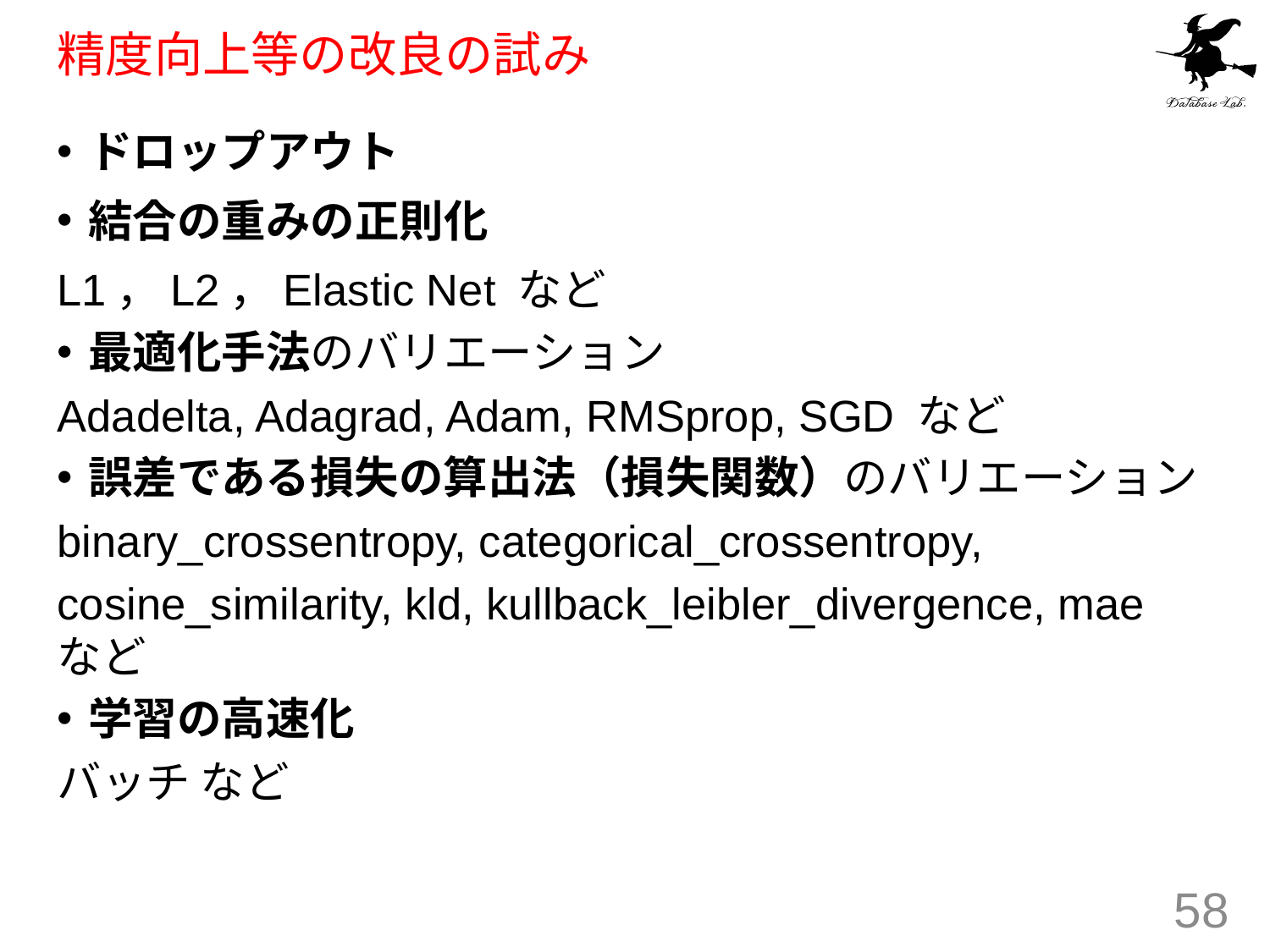

# 精度向上等の改良の試み
ドロップアウト
結合の重みの正則化
L1，L2，Elastic Net など
最適化手法のバリエーション
Adadelta, Adagrad, Adam, RMSprop, SGD など
誤差である損失の算出法（損失関数）のバリエーション
binary_crossentropy, categorical_crossentropy,
cosine_similarity, kld, kullback_leibler_divergence, mae など
学習の高速化
バッチ など

58